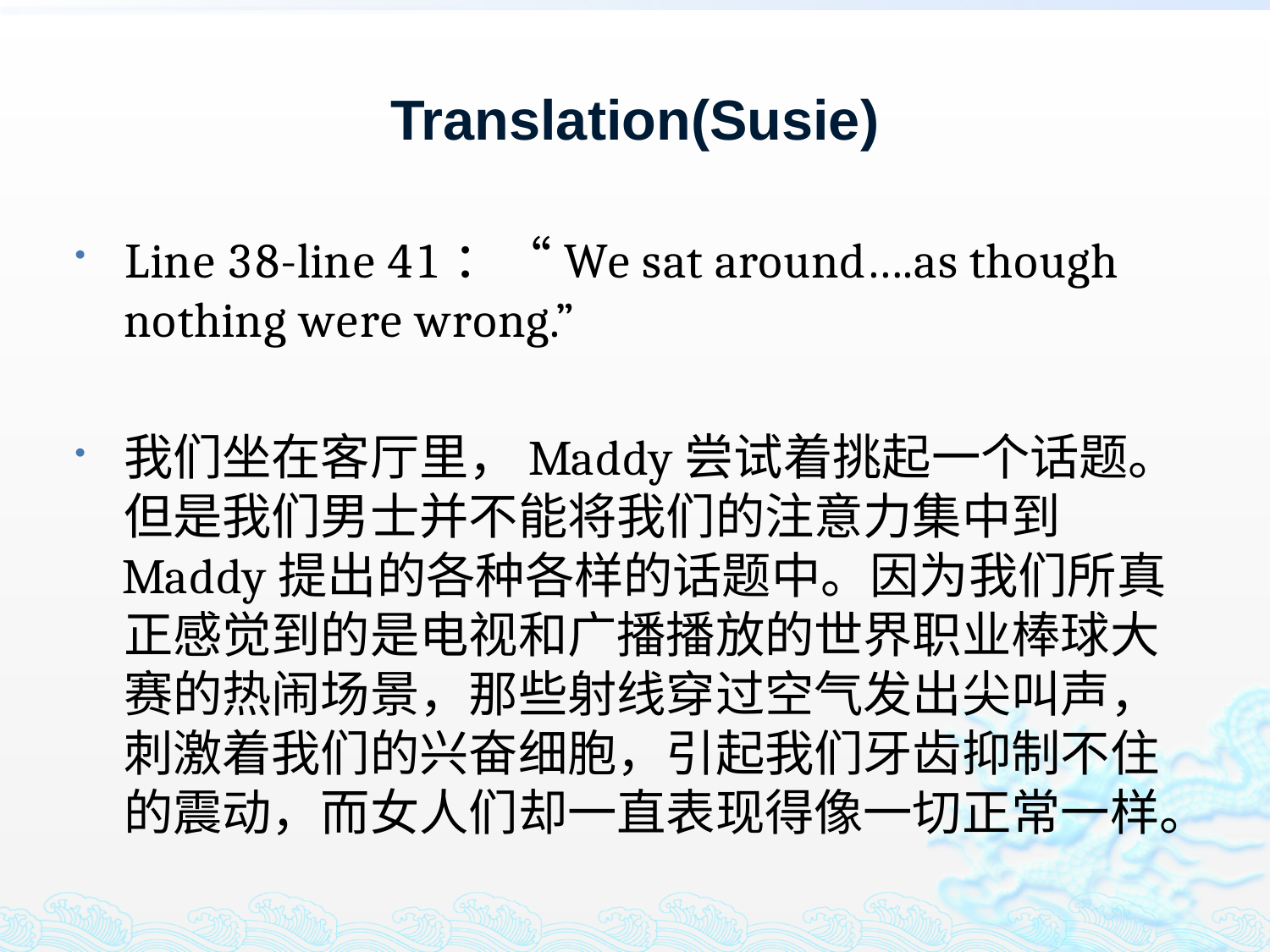

# Translation(Susie)
Line 38-line 41：“We sat around….as though nothing were wrong.”

我们坐在客厅里，Maddy尝试着挑起一个话题。但是我们男士并不能将我们的注意力集中到Maddy提出的各种各样的话题中。因为我们所真正感觉到的是电视和广播播放的世界职业棒球大赛的热闹场景，那些射线穿过空气发出尖叫声，刺激着我们的兴奋细胞，引起我们牙齿抑制不住的震动，而女人们却一直表现得像一切正常一样。